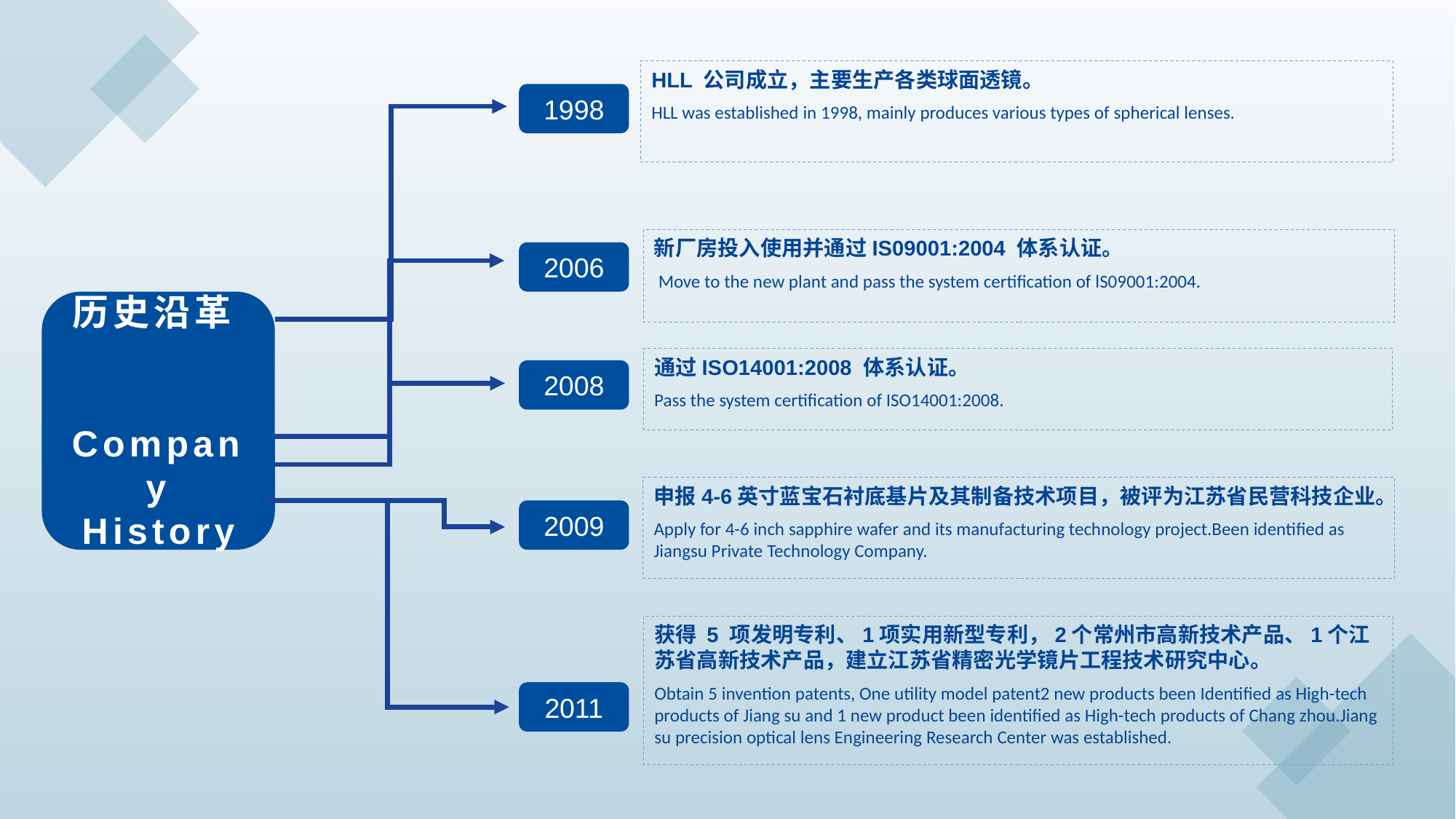

1998
2006
历史沿革Compan y  Company History
2008
2009
2011

HLL 公司成立，主要生产各类球面透镜。
HLL was established in 1998, mainly produces various types of spherical lenses.
新厂房投入使用并通过IS09001:2004 体系认证。
 Move to the new plant and pass the system certification of lS09001:2004.
通过ISO14001:2008 体系认证。
Pass the system certification of ISO14001:2008.
申报4-6英寸蓝宝石衬底基片及其制备技术项目，被评为江苏省民营科技企业。
Apply for 4-6 inch sapphire wafer and its manufacturing technology project.Been identified as Jiangsu Private Technology Company.
获得 5 项发明专利、1项实用新型专利，2个常州市高新技术产品、1个江苏省高新技术产品，建立江苏省精密光学镜片工程技术研究中心。
Obtain 5 invention patents, One utility model patent2 new products been Identified as High-tech products of Jiang su and 1 new product been identified as High-tech products of Chang zhou.Jiang su precision optical lens Engineering Research Center was established.